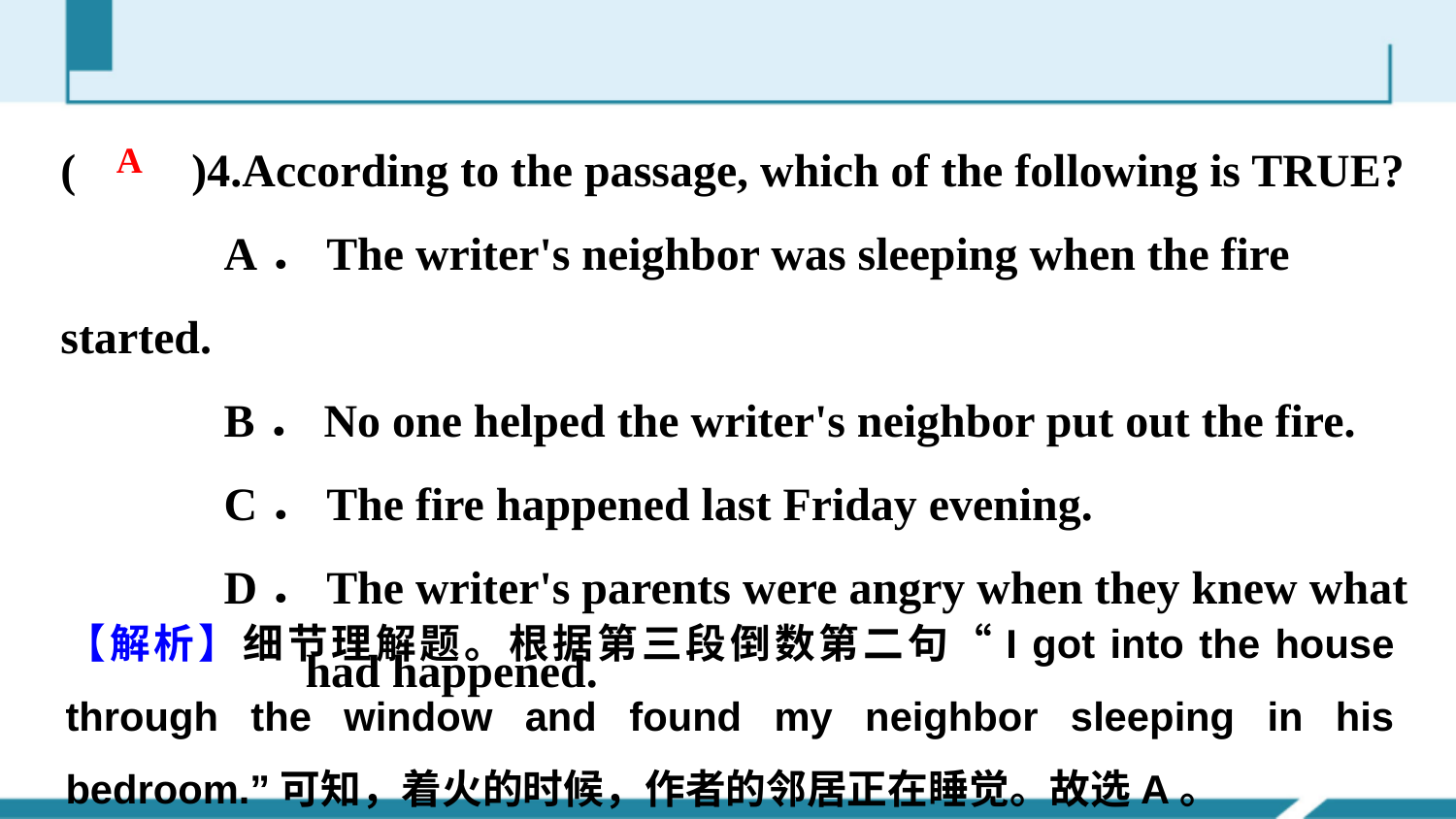

(　　)4.According to the passage, which of the following is TRUE?
              A．The writer's neighbor was sleeping when the fire started.
              B．No one helped the writer's neighbor put out the fire.
              C．The fire happened last Friday evening.
              D．The writer's parents were angry when they knew what
                     had happened.
A
【解析】细节理解题。根据第三段倒数第二句“I got into the house through the window and found my neighbor sleeping in his bedroom.”可知，着火的时候，作者的邻居正在睡觉。故选A。